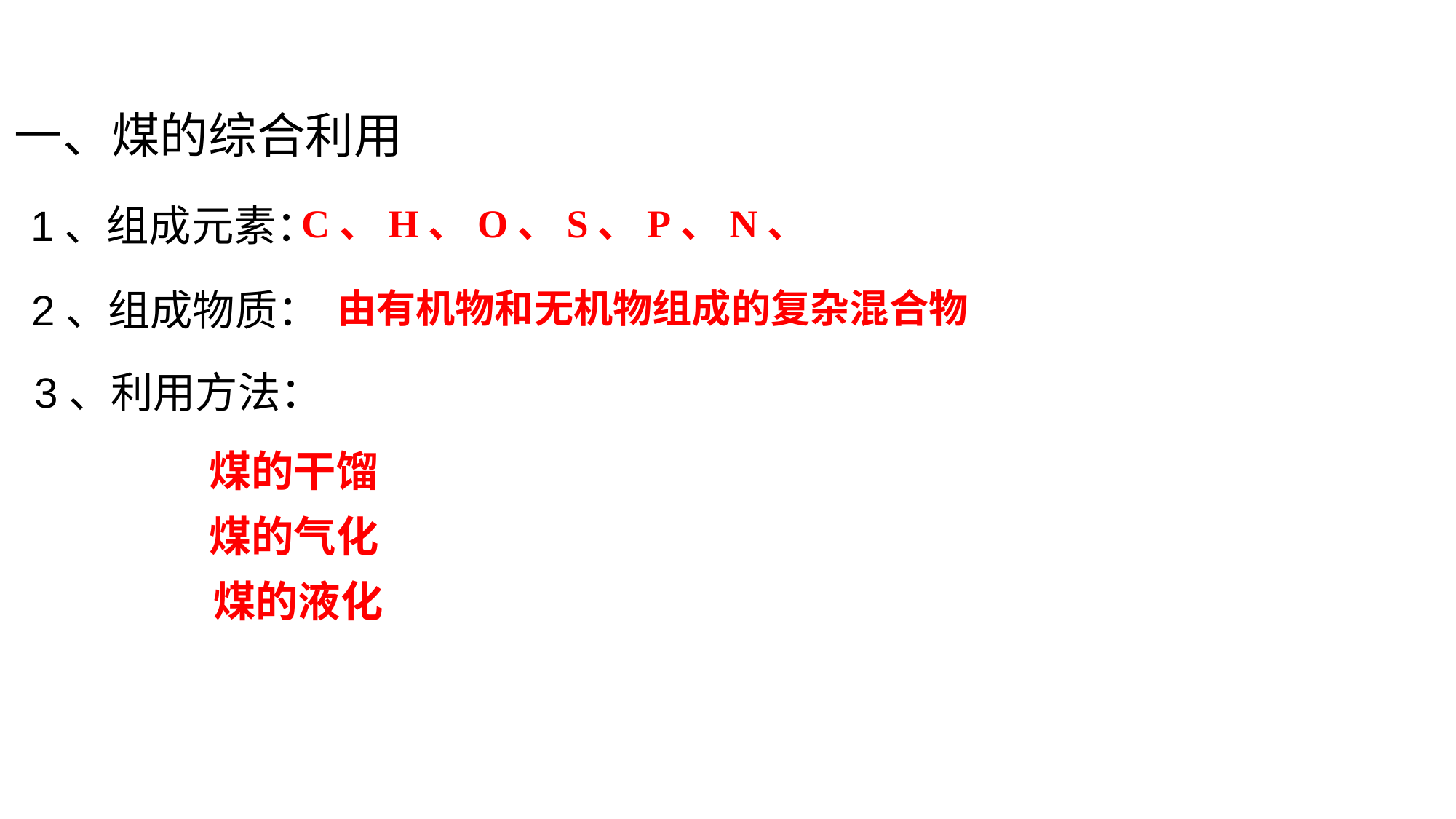

一、煤的综合利用
1、组成元素：
C、H、O、S、P、N、
2、组成物质：
由有机物和无机物组成的复杂混合物
3、利用方法：
煤的干馏
煤的气化
煤的液化